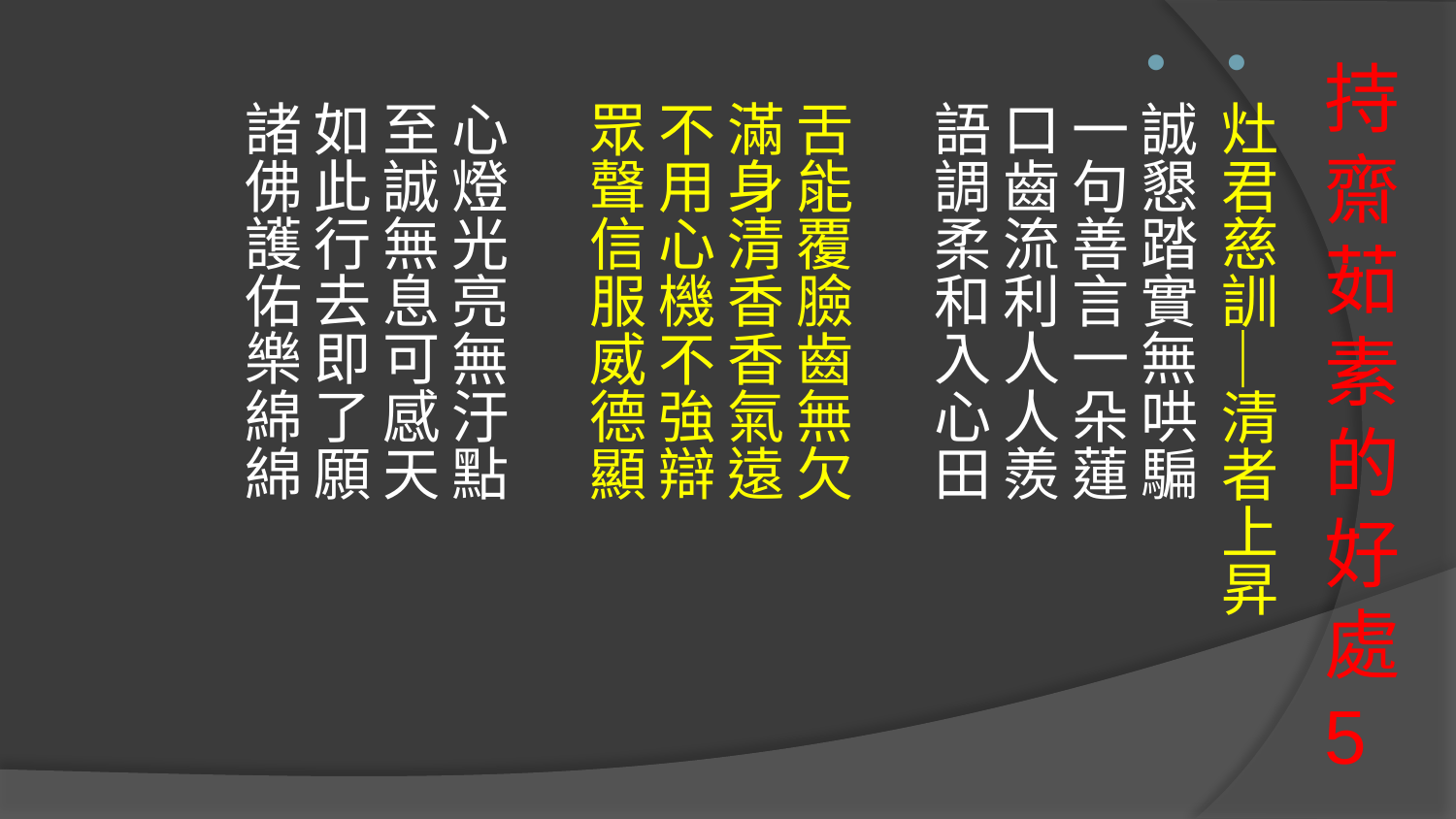

灶君慈訓─清者上昇
誠懇踏實無哄騙                  一句善言一朵蓮
口齒流利人人羨                    語調柔和入心田
舌能覆臉齒無欠                  滿身清香香氣遠
不用心機不強辯                   眾聲信服威德顯
心燈光亮無汙點                     至誠無息可感天
如此行去即了願                    諸佛護佑樂綿綿

# 持齋茹素的好處5